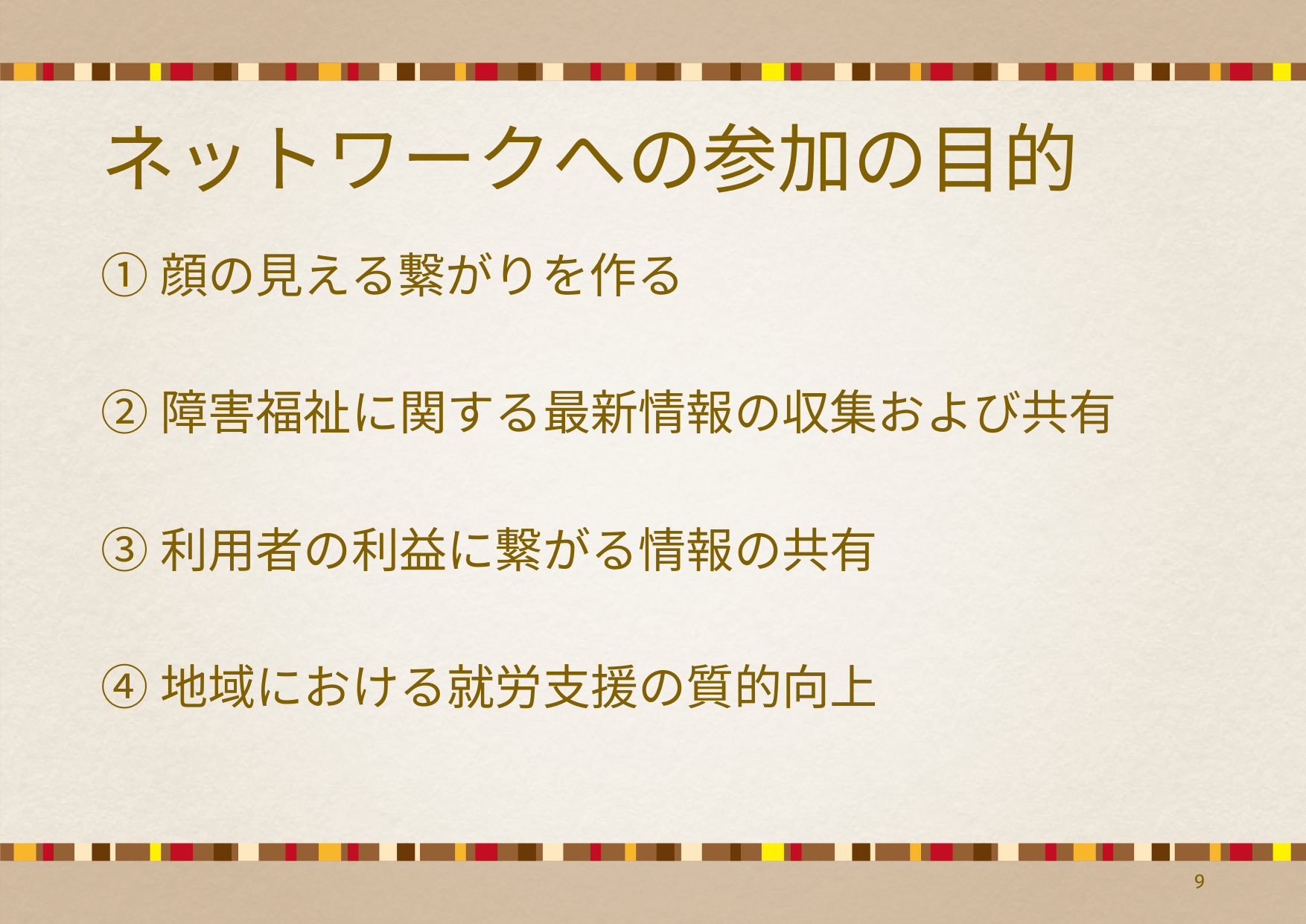

# ネットワークへの参加の目的
①顔の見える繋がりを作る

②障害福祉に関する最新情報の収集および共有

③利用者の利益に繋がる情報の共有

④地域における就労支援の質的向上
9